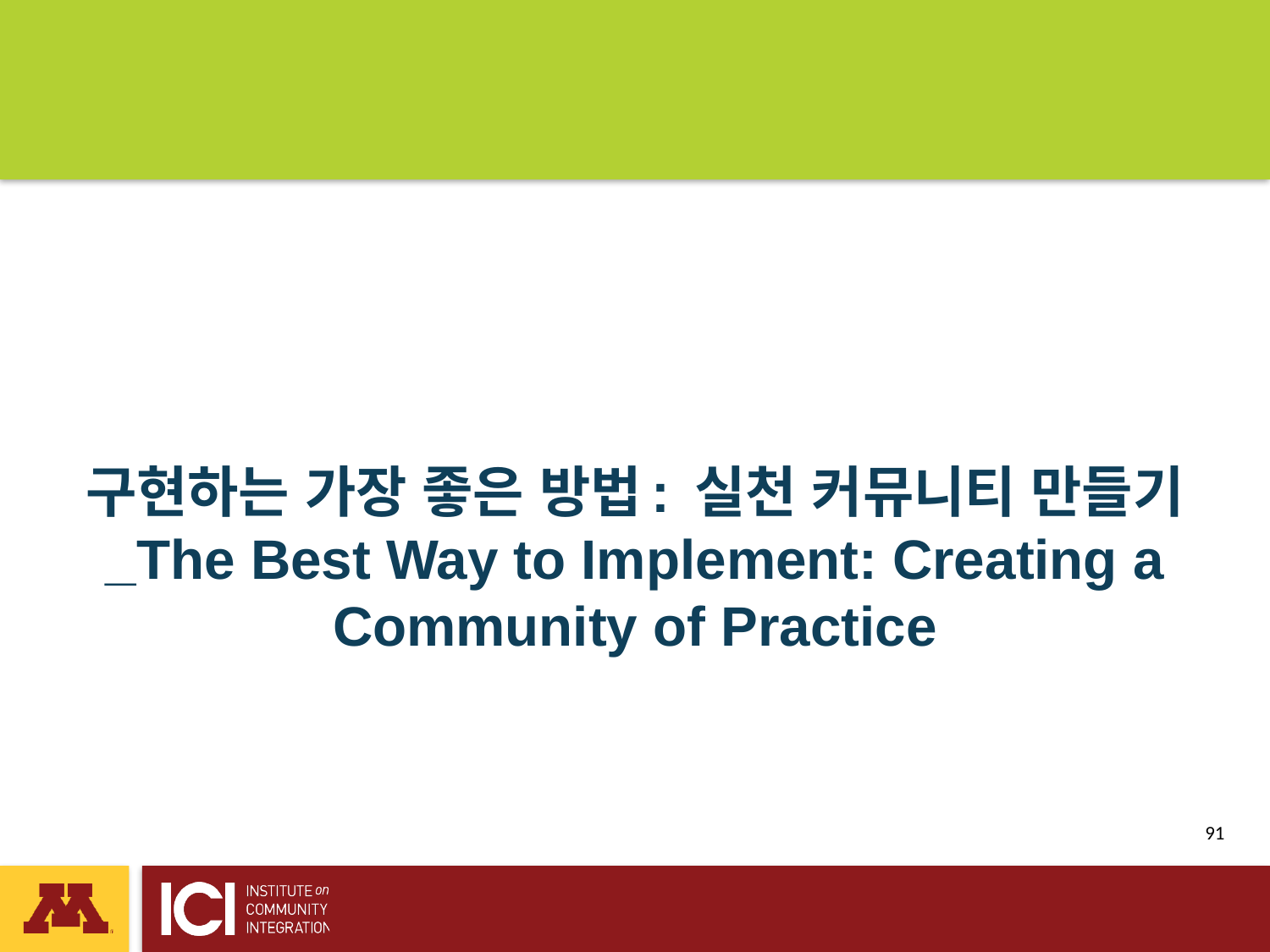

# 구현하는 가장 좋은 방법: 실천 커뮤니티 만들기 _The Best Way to Implement: Creating a Community of Practice
                                                                                                                                                                                                                                                                     91